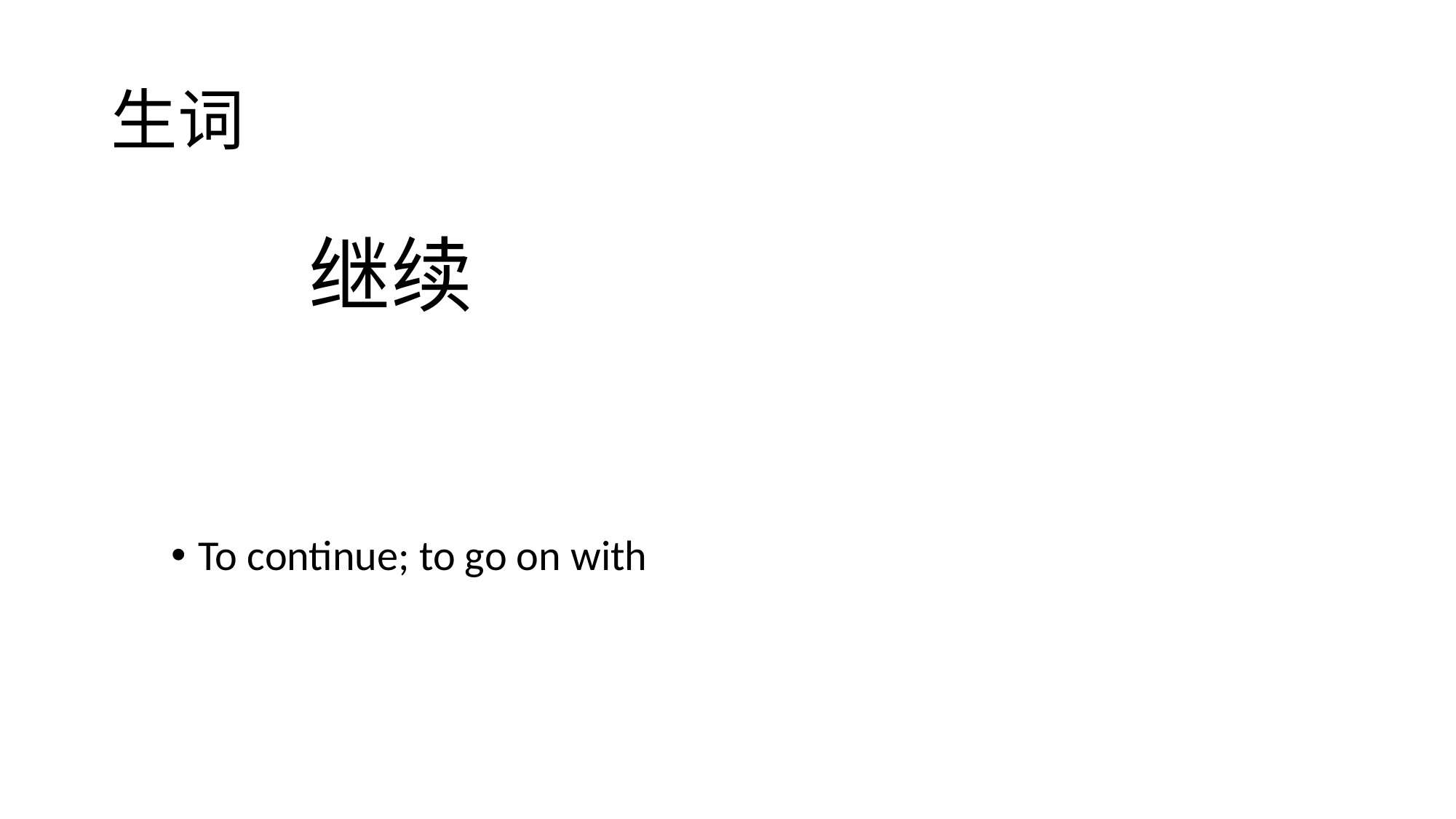

# 生词

To continue; to go on with
继续